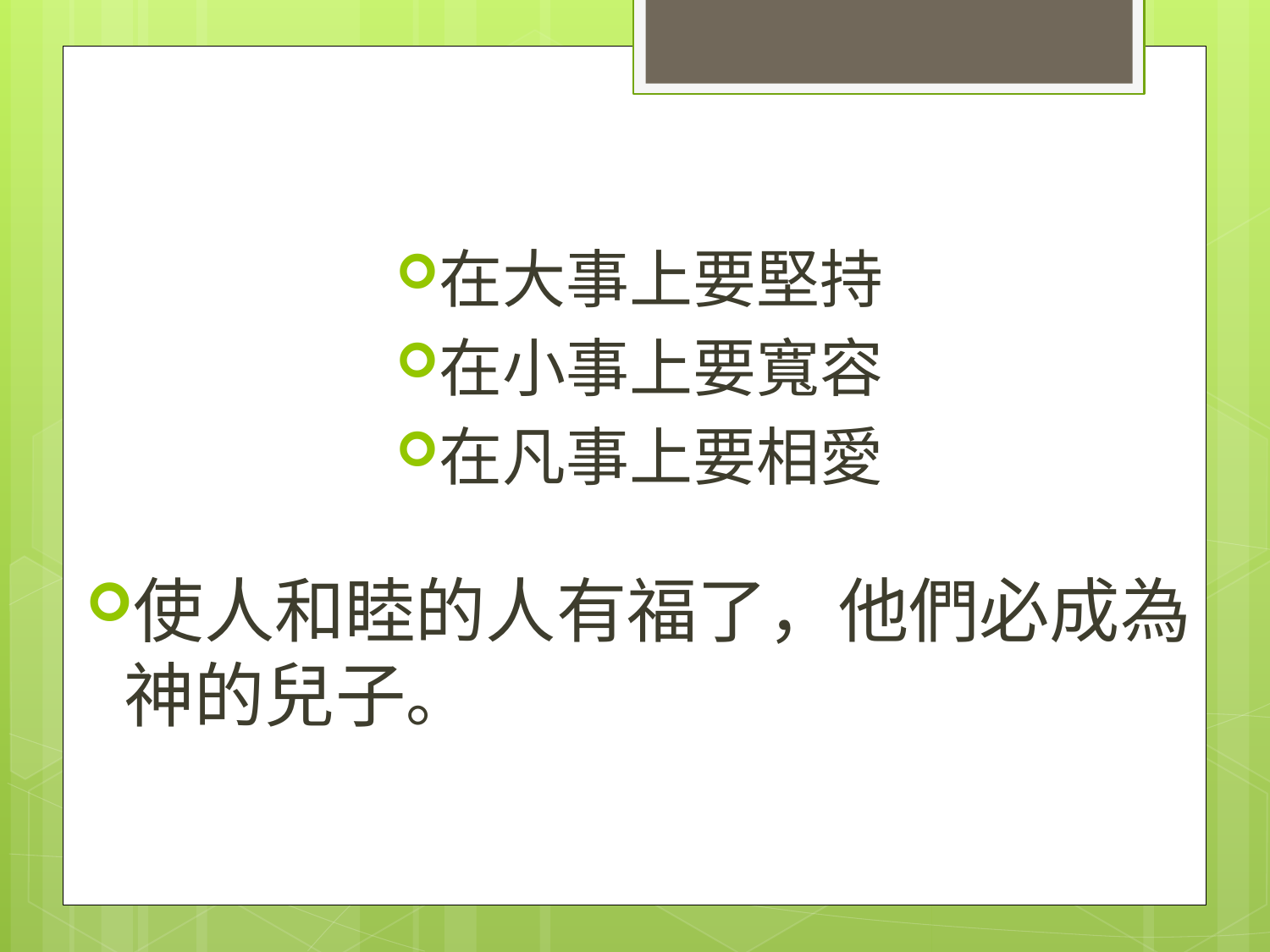

在大事上要堅持
在小事上要寬容
在凡事上要相愛

使人和睦的人有福了，他們必成為神的兒子。